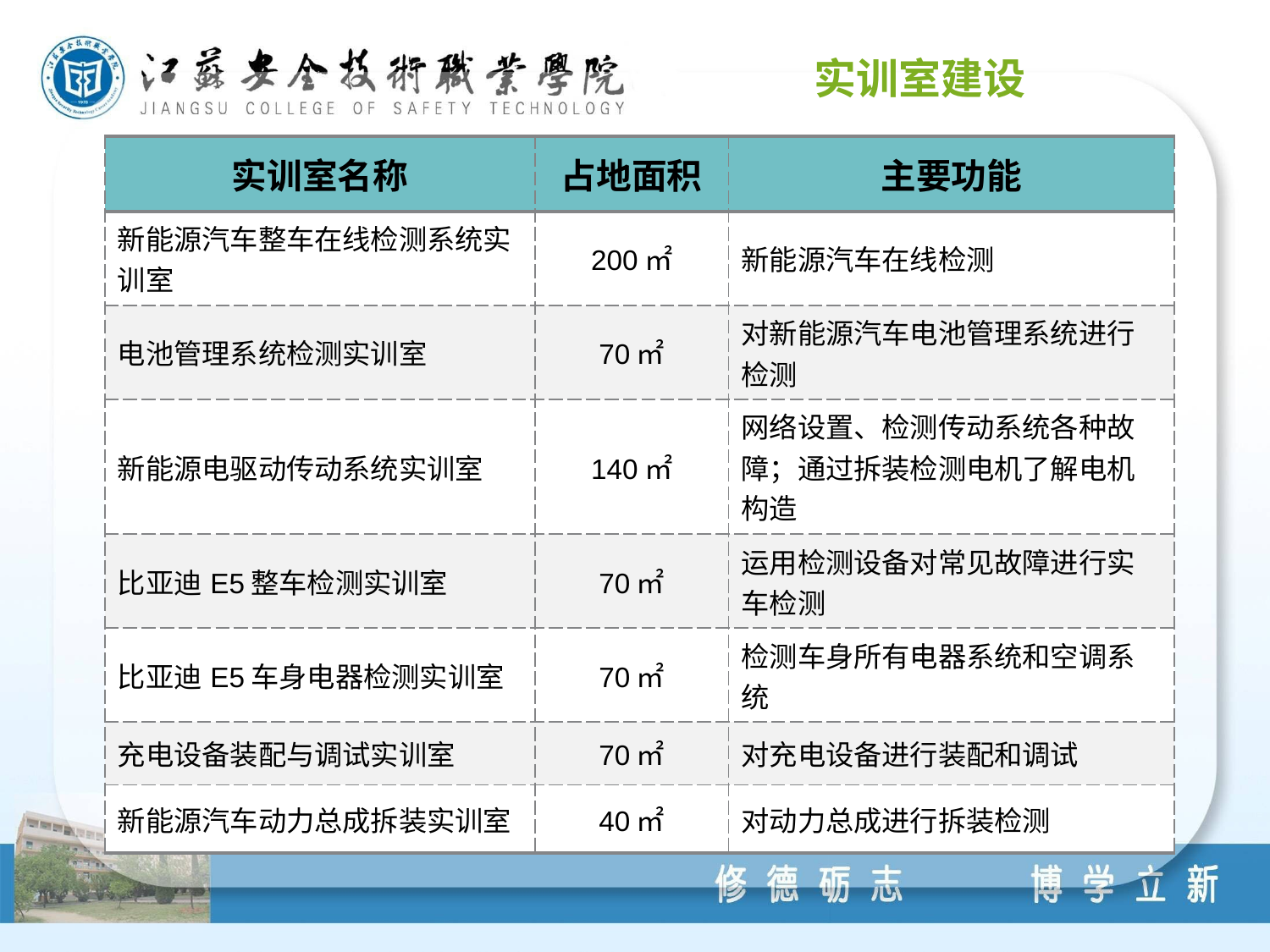

实训室建设
| 实训室名称 | 占地面积 | 主要功能 |
| --- | --- | --- |
| 新能源汽车整车在线检测系统实训室 | 200㎡ | 新能源汽车在线检测 |
| 电池管理系统检测实训室 | 70㎡ | 对新能源汽车电池管理系统进行检测 |
| 新能源电驱动传动系统实训室 | 140㎡ | 网络设置、检测传动系统各种故障；通过拆装检测电机了解电机构造 |
| 比亚迪E5整车检测实训室 | 70㎡ | 运用检测设备对常见故障进行实车检测 |
| 比亚迪E5车身电器检测实训室 | 70㎡ | 检测车身所有电器系统和空调系统 |
| 充电设备装配与调试实训室 | 70㎡ | 对充电设备进行装配和调试 |
| 新能源汽车动力总成拆装实训室 | 40㎡ | 对动力总成进行拆装检测 |